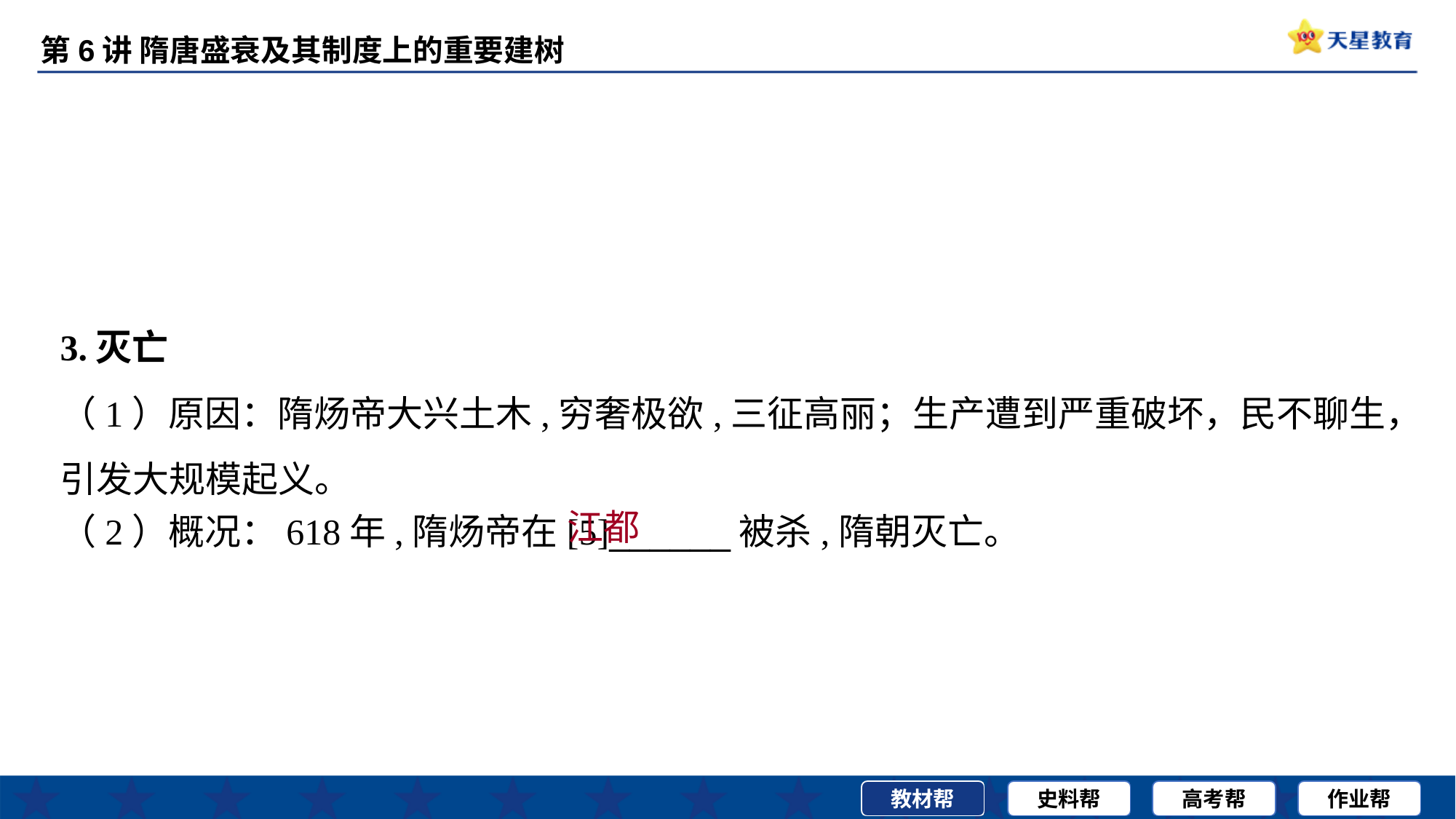

3.灭亡
（1）原因：隋炀帝大兴土木,穷奢极欲,三征高丽；生产遭到严重破坏，民不聊生，引发大规模起义。
江都
（2）概况：618年,隋炀帝在[5]______被杀,隋朝灭亡。